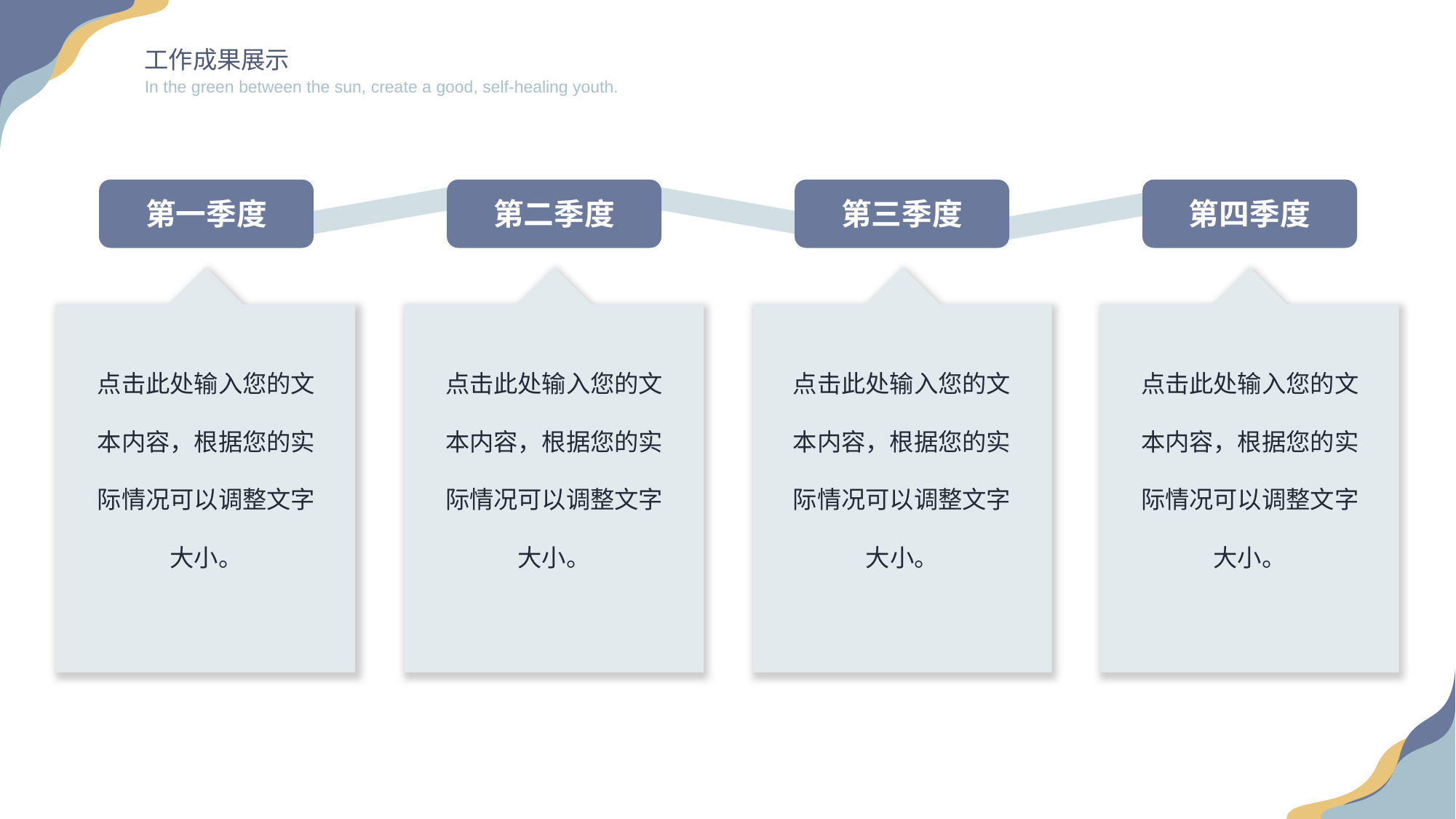

工作成果展示
In the green between the sun, create a good, self-healing youth.

第一季度

第二季度

第三季度

第四季度

点击此处输入您的文本内容，根据您的实际情况可以调整文字大小。
点击此处输入您的文本内容，根据您的实际情况可以调整文字大小。
点击此处输入您的文本内容，根据您的实际情况可以调整文字大小。
点击此处输入您的文本内容，根据您的实际情况可以调整文字大小。